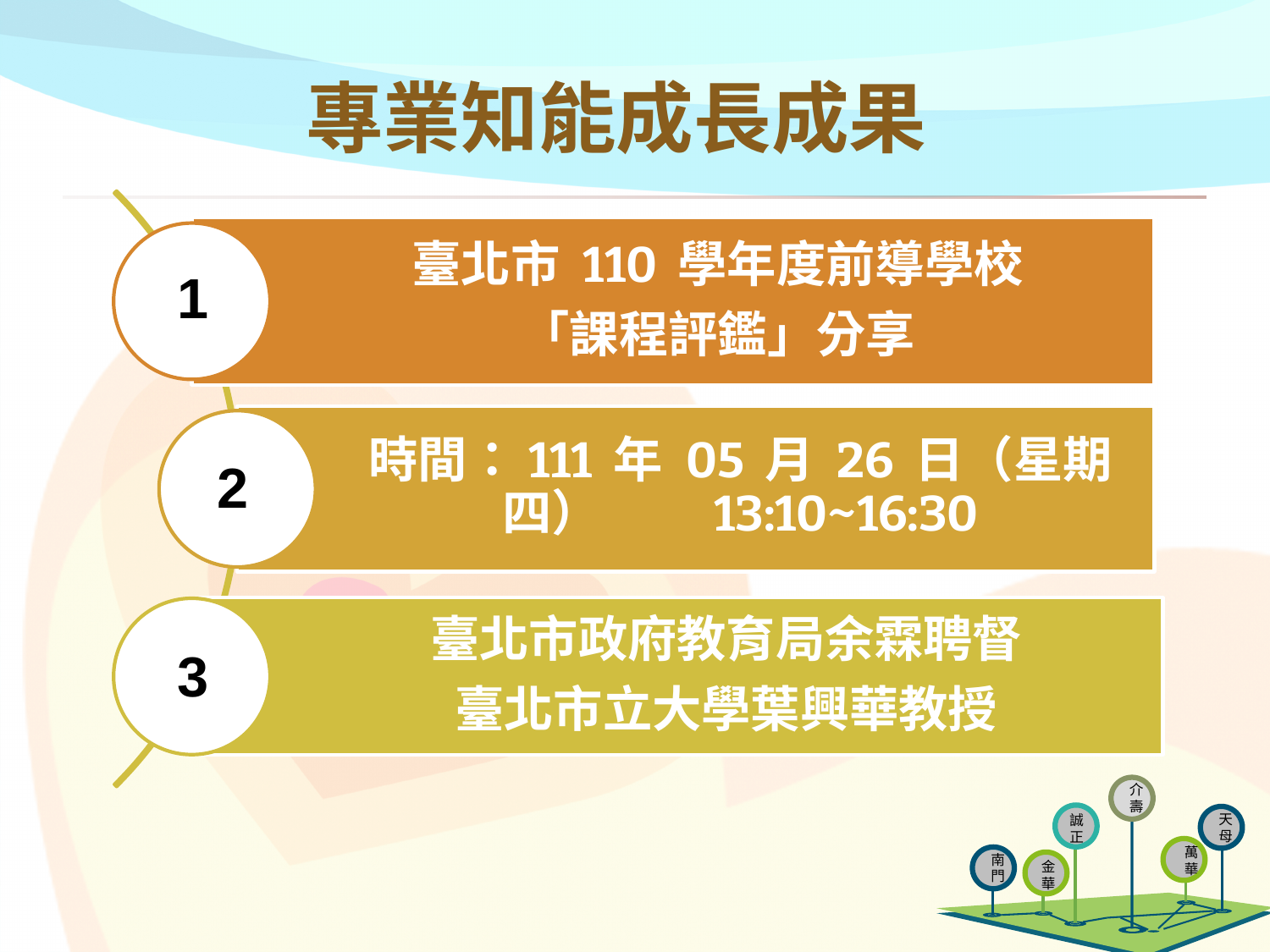

# 專業知能成長成果
臺北市 110 學年度前導學校
「課程評鑑」分享
時間：111 年 05 月 26 日（星期四）         13:10~16:30
臺北市政府教育局余霖聘督
臺北市立大學葉興華教授
1
2
3
介
壽

天母

誠正

萬
華

南門

金華